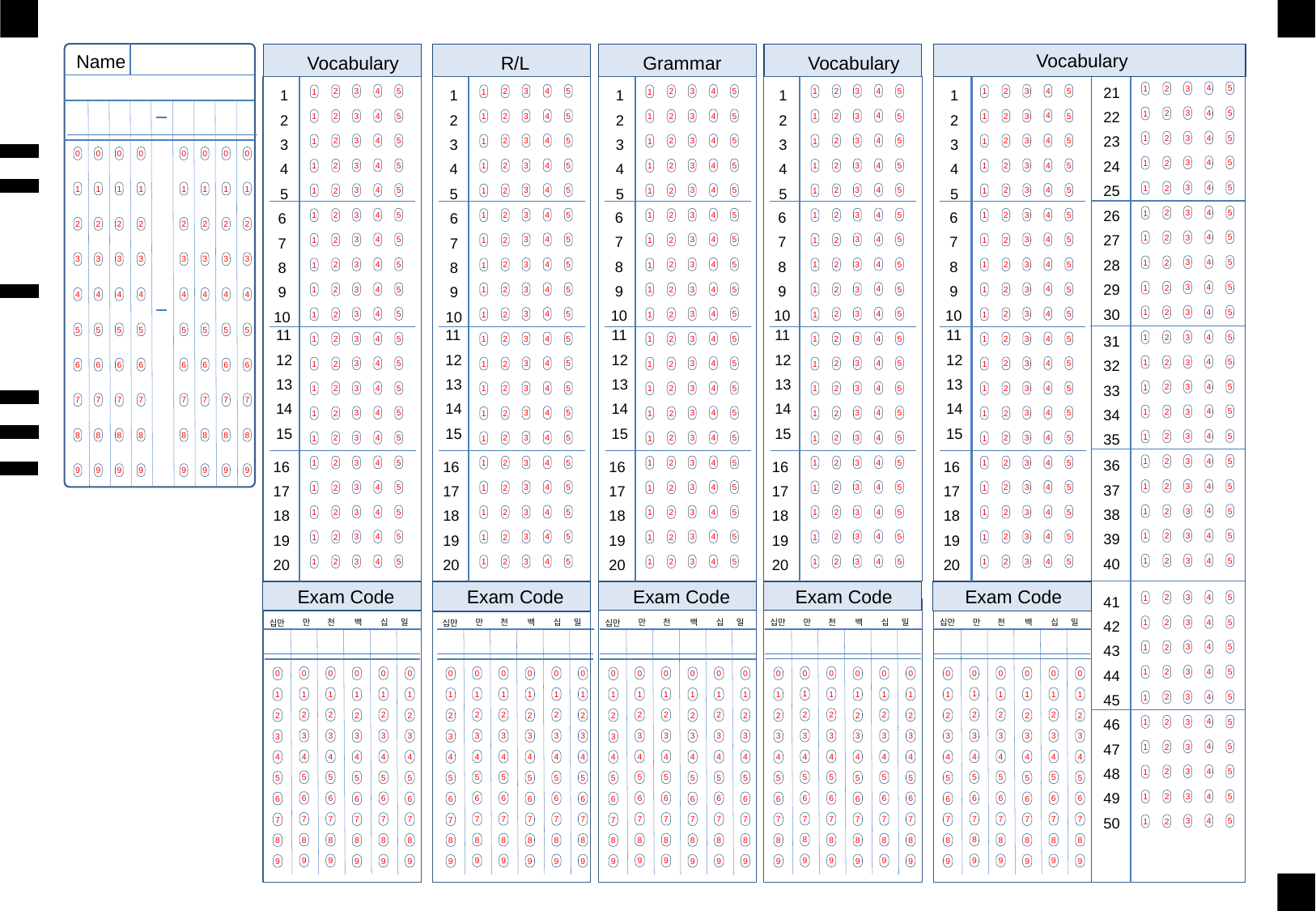

Vocabulary

Name

Vocabulary
Vocabulary
     R/L
Grammar
   #

21
22
23
24
25

1
2
3
4
5

1
2
3
4
5

1
2
3
4
5

1
2
3
4
5

1
2
3
4
5

4
5
3
2
1
4
5
3
2
1
4
5
3
2
1
4
5
3
2
1
4
5
3
2
1
4
5
3
2
1
4
5
3
2
1
4
5
3
2
1
4
5
3
2
1
4
5
3
2
1
4
5
3
2
1
4
5
3
2
1
4
5
3
2
1
4
5
3
2
1
4
5
3
2
1
4
5
3
2
1
4
5
3
2
1
4
5
3
2
1

0
1
2
3
4
5
6
7
8
9
0
1
2
3
4
5
6
7
8
9
0
1
2
3
4
5
6
7
8
9
0
1
2
3
4
5
6
7
8
9
0
1
2
3
4
5
6
7
8
9
0
1
2
3
4
5
6
7
8
9
0
1
2
3
4
5
6
7
8
9
0
1
2
3
4
5
6
7
8
9
4
5
3
2
1
4
5
3
2
1
4
5
3
2
1
4
5
3
2
1
4
5
3
2
1
4
5
3
2
1

4
5
3
2
1
4
5
3
2
1
4
5
3
2
1
4
5
3
2
1
4
5
3
2
1
4
5
3
2
1
26
27
28
29
30

6
7
8
9
10

6
7
8
9
10

6
7
8
9
10

6
7
8
9
10

6
7
8
9
10

4
5
3
2
1
4
5
3
2
1
4
5
3
2
1
4
5
3
2
1
4
5
3
2
1
4
5
3
2
1
4
5
3
2
1
4
5
3
2
1
4
5
3
2
1
4
5
3
2
1
4
5
3
2
1
4
5
3
2
1
4
5
3
2
1
4
5
3
2
1
4
5
3
2
1
4
5
3
2
1
4
5
3
2
1
4
5
3
2
1
4
5
3
2
1
4
5
3
2
1
4
5
3
2
1
4
5
3
2
1
4
5
3
2
1
4
5
3
2
1

11
12
13
14
15

11
12
13
14
15

11
12
13
14
15

11
12
13
14
15

11
12
13
14
15
4
5
3
2
1
4
5
3
2
1
4
5
3
2
1
4
5
3
2
1
4
5
3
2
1
4
5
3
2
1
31
32
33
34
35
4
5
3
2
1
4
5
3
2
1
4
5
3
2
1
4
5
3
2
1
4
5
3
2
1
4
5
3
2
1
4
5
3
2
1
4
5
3
2
1
4
5
3
2
1
4
5
3
2
1
4
5
3
2
1
4
5
3
2
1
4
5
3
2
1
4
5
3
2
1
4
5
3
2
1
4
5
3
2
1
4
5
3
2
1
4
5
3
2
1

4
5
3
2
1
4
5
3
2
1
4
5
3
2
1
4
5
3
2
1
4
5
3
2
1
4
5
3
2
1

4
5
3
2
1
4
5
3
2
1
4
5
3
2
1
4
5
3
2
1
4
5
3
2
1
4
5
3
2
1
36
37
38
39
40

16
17
18
19
20

16
17
18
19
20

16
17
18
19
20

16
17
18
19
20

16
17
18
19
20

4
5
3
2
1
4
5
3
2
1
4
5
3
2
1
4
5
3
2
1
4
5
3
2
1
4
5
3
2
1

4
5
3
2
1
4
5
3
2
1
4
5
3
2
1
4
5
3
2
1
4
5
3
2
1
4
5
3
2
1
4
5
3
2
1
4
5
3
2
1
4
5
3
2
1
4
5
3
2
1
4
5
3
2
1
4
5
3
2
1
4
5
3
2
1
4
5
3
2
1
4
5
3
2
1
4
5
3
2
1
4
5
3
2
1
4
5
3
2
1
4
5
3
2
1
4
5
3
2
1
4
5
3
2
1
4
5
3
2
1
4
5
3
2
1
4
5
3
2
1
Exam Code
Exam Code
Exam Code
Exam Code
Exam Code
41
42
43
44
45
46
47
48
49
50

4
5
3
2
1

만
천
백
십
일
만
천
백
십
일

만
천
백
십
일
만
천
백
십
일
만
천
백
십
일
십만
십만
십만
십만
십만
4
5
3
2
1
4
5
3
2
1
4
5
3
2
1
0
1
2
3
4
5
6
7
8
9
0
1
2
3
4
5
6
7
8
9
0
1
2
3
4
5
6
7
8
9
0
1
2
3
4
5
6
7
8
9
0
1
2
3
4
5
6
7
8
9
0
1
2
3
4
5
6
7
8
9
0
1
2
3
4
5
6
7
8
9
0
1
2
3
4
5
6
7
8
9
0
1
2
3
4
5
6
7
8
9
0
1
2
3
4
5
6
7
8
9
0
1
2
3
4
5
6
7
8
9
0
1
2
3
4
5
6
7
8
9
0
1
2
3
4
5
6
7
8
9
0
1
2
3
4
5
6
7
8
9
0
1
2
3
4
5
6
7
8
9
0
1
2
3
4
5
6
7
8
9
0
1
2
3
4
5
6
7
8
9
0
1
2
3
4
5
6
7
8
9
0
1
2
3
4
5
6
7
8
9
0
1
2
3
4
5
6
7
8
9
0
1
2
3
4
5
6
7
8
9
0
1
2
3
4
5
6
7
8
9
0
1
2
3
4
5
6
7
8
9
0
1
2
3
4
5
6
7
8
9
0
1
2
3
4
5
6
7
8
9
0
1
2
3
4
5
6
7
8
9
0
1
2
3
4
5
6
7
8
9
0
1
2
3
4
5
6
7
8
9
0
1
2
3
4
5
6
7
8
9
0
1
2
3
4
5
6
7
8
9
4
5
3
2
1
4
5
3
2
1
4
5
3
2
1
4
5
3
2
1
4
5
3
2
1
4
5
3
2
1